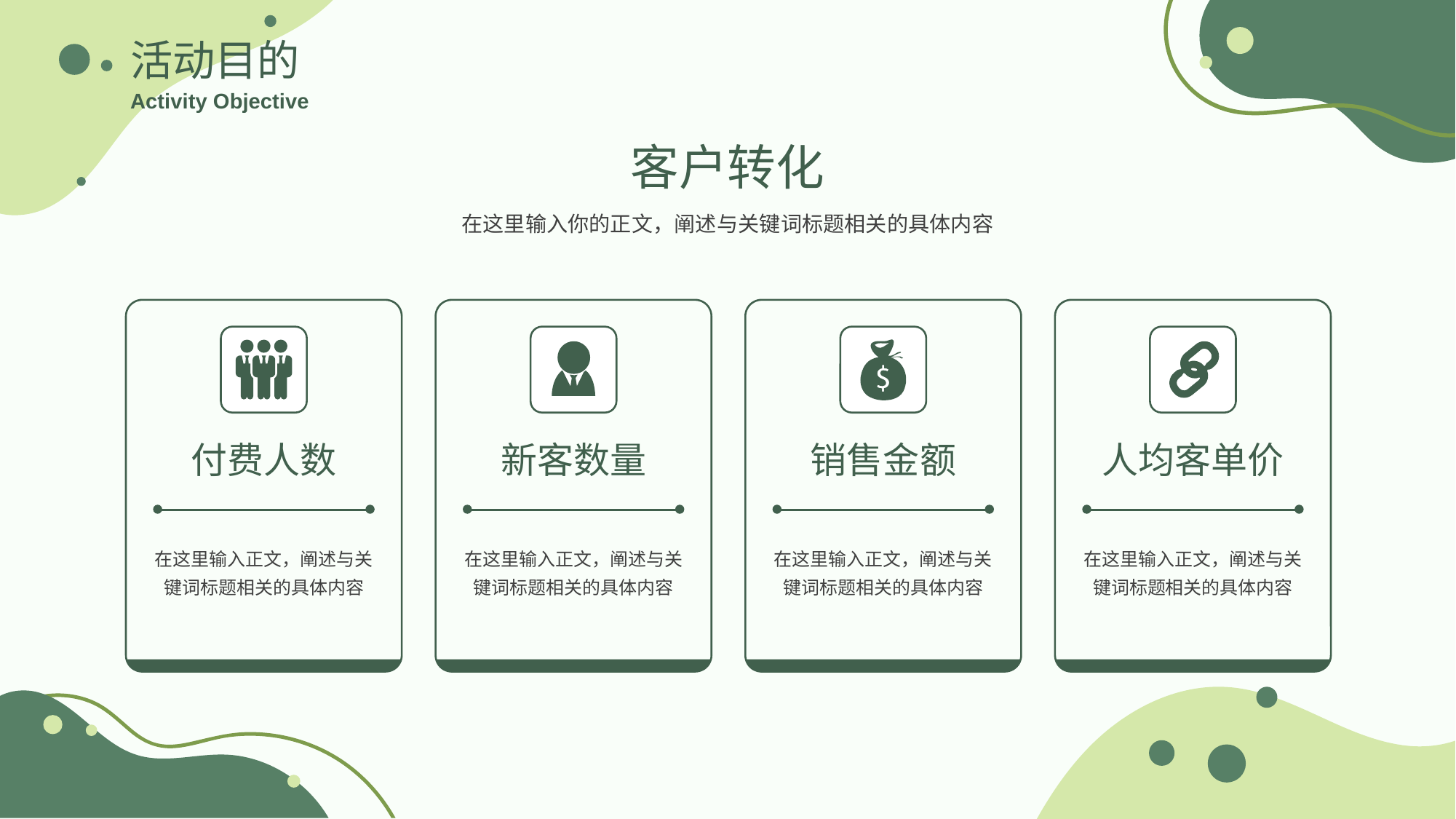

活动目的
Activity Objective
客户转化
在这里输入你的正文，阐述与关键词标题相关的具体内容

付费人数
新客数量
销售金额
人均客单价

在这里输入正文，阐述与关键词标题相关的具体内容
在这里输入正文，阐述与关键词标题相关的具体内容
在这里输入正文，阐述与关键词标题相关的具体内容
在这里输入正文，阐述与关键词标题相关的具体内容